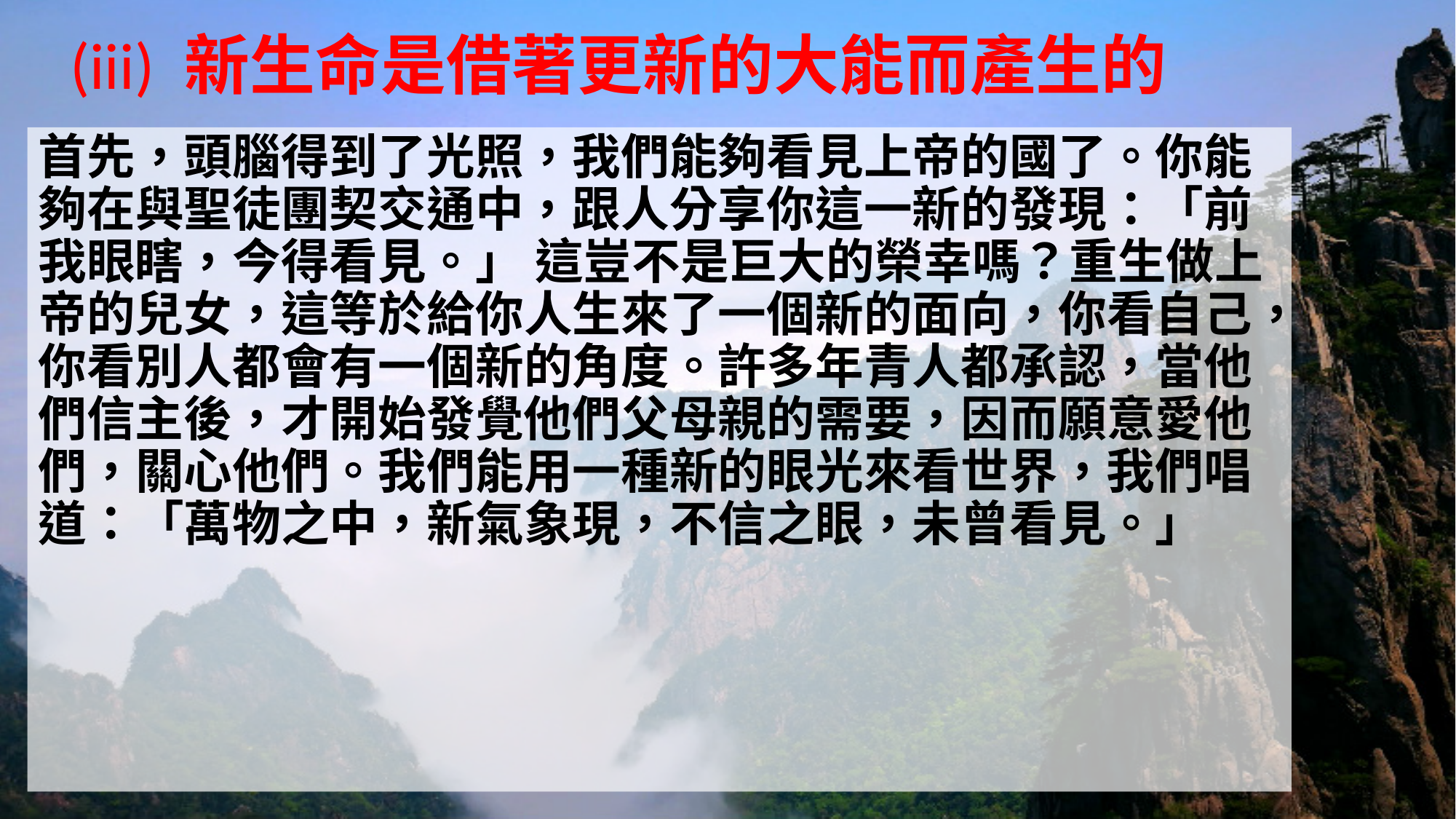

# (iii) 新生命是借著更新的大能而產生的
首先，頭腦得到了光照，我們能夠看見上帝的國了。你能夠在與聖徒團契交通中，跟人分享你這一新的發現：「前我眼瞎，今得看見。」 這豈不是巨大的榮幸嗎？重生做上帝的兒女，這等於給你人生來了一個新的面向，你看自己，你看別人都會有一個新的角度。許多年青人都承認，當他們信主後，才開始發覺他們父母親的需要，因而願意愛他們，關心他們。我們能用一種新的眼光來看世界，我們唱道：「萬物之中，新氣象現，不信之眼，未曾看見。」